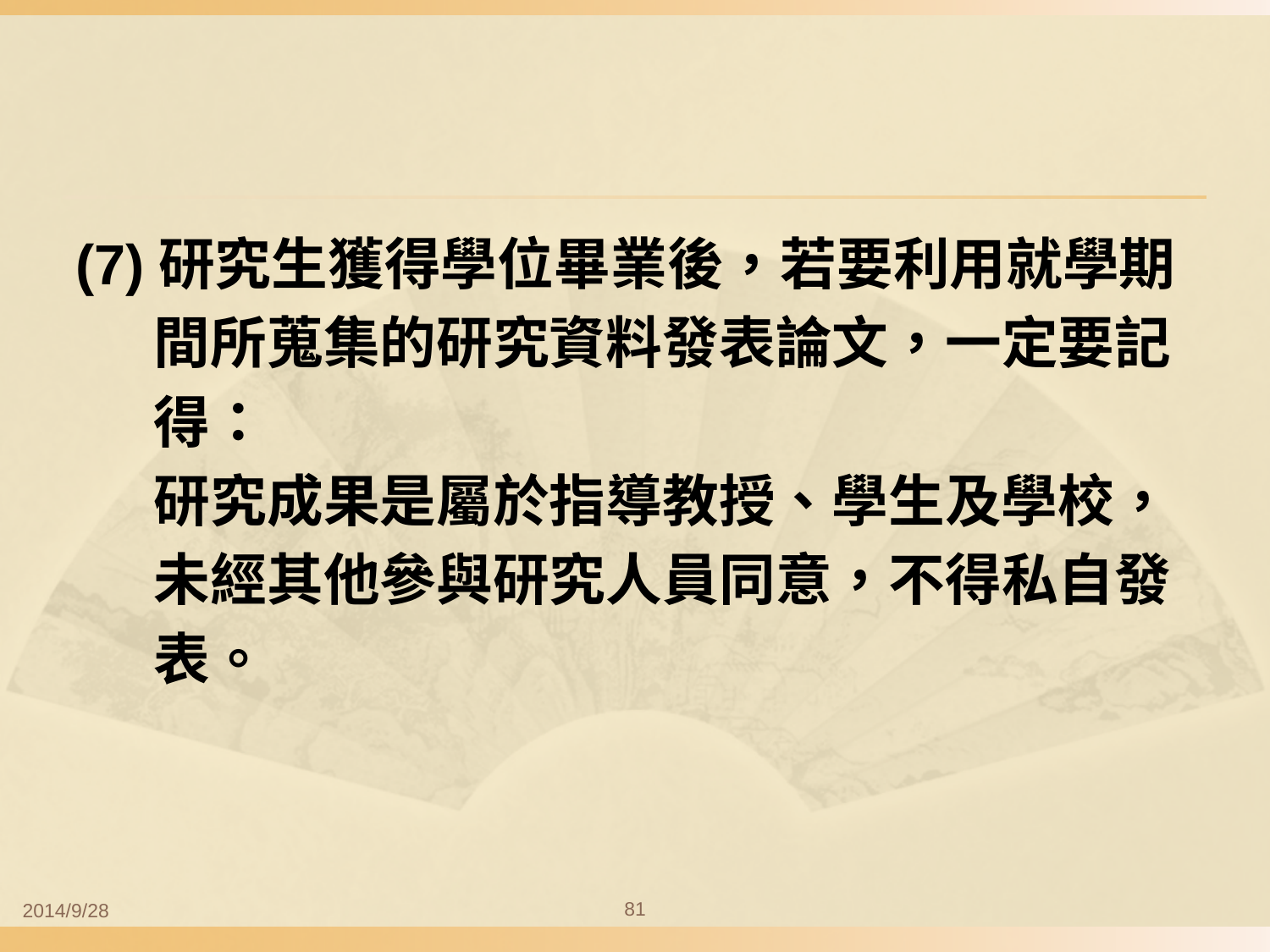

#
(7)研究生獲得學位畢業後，若要利用就學期
     間所蒐集的研究資料發表論文，一定要記
     得：
     研究成果是屬於指導教授、學生及學校，
     未經其他參與研究人員同意，不得私自發
     表。
2014/9/28
81